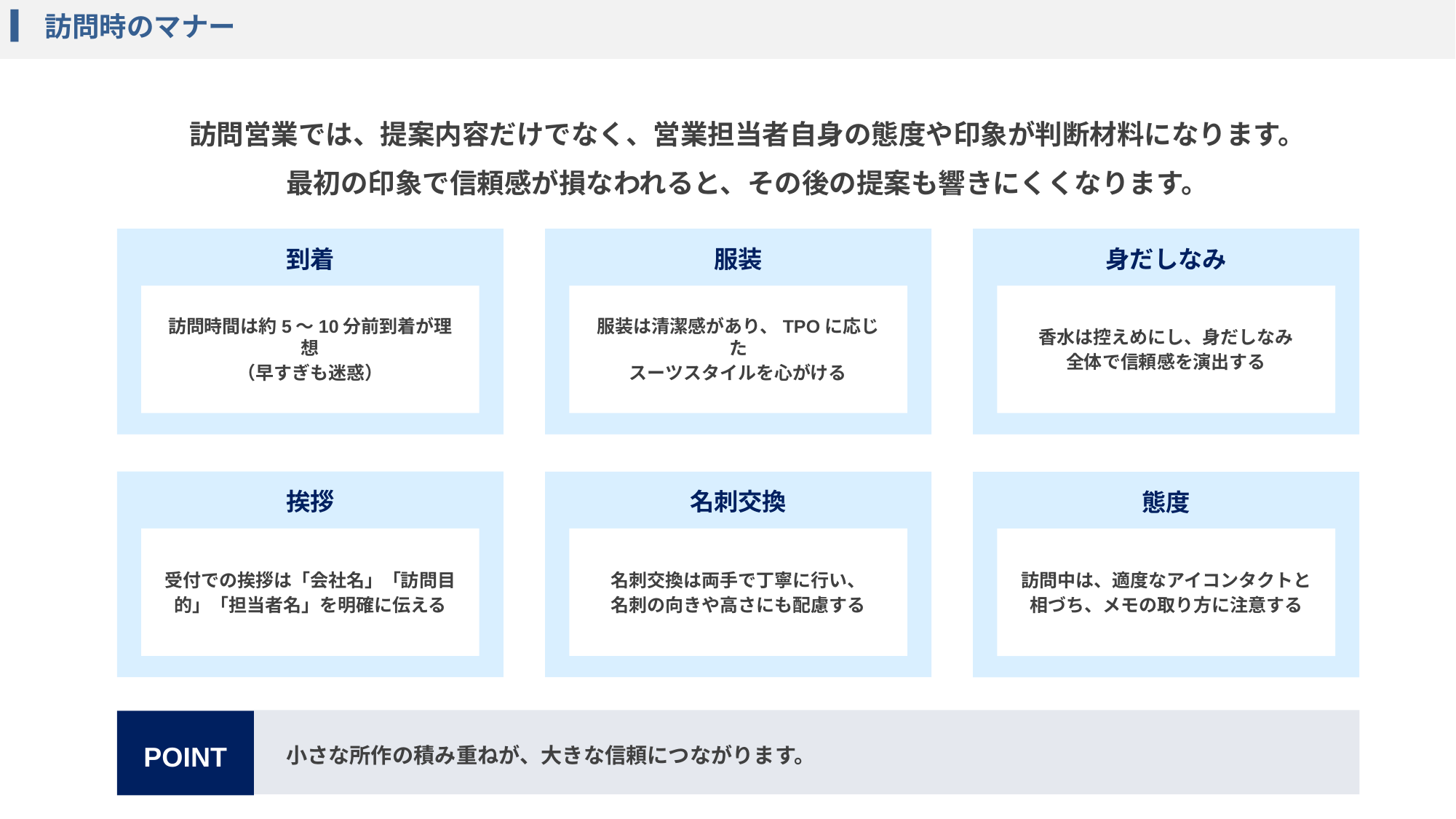

訪問時のマナー
訪問営業では、提案内容だけでなく、営業担当者自身の態度や印象が判断材料になります。
最初の印象で信頼感が損なわれると、その後の提案も響きにくくなります。
到着
服装
身だしなみ
訪問時間は約5〜10分前到着が理想
（早すぎも迷惑）
服装は清潔感があり、TPOに応じた
スーツスタイルを心がける
香水は控えめにし、身だしなみ
全体で信頼感を演出する
挨拶
名刺交換
態度
受付での挨拶は「会社名」「訪問目
的」「担当者名」を明確に伝える
名刺交換は両手で丁寧に行い、
名刺の向きや高さにも配慮する
訪問中は、適度なアイコンタクトと
相づち、メモの取り方に注意する
小さな所作の積み重ねが、大きな信頼につながります。
POINT